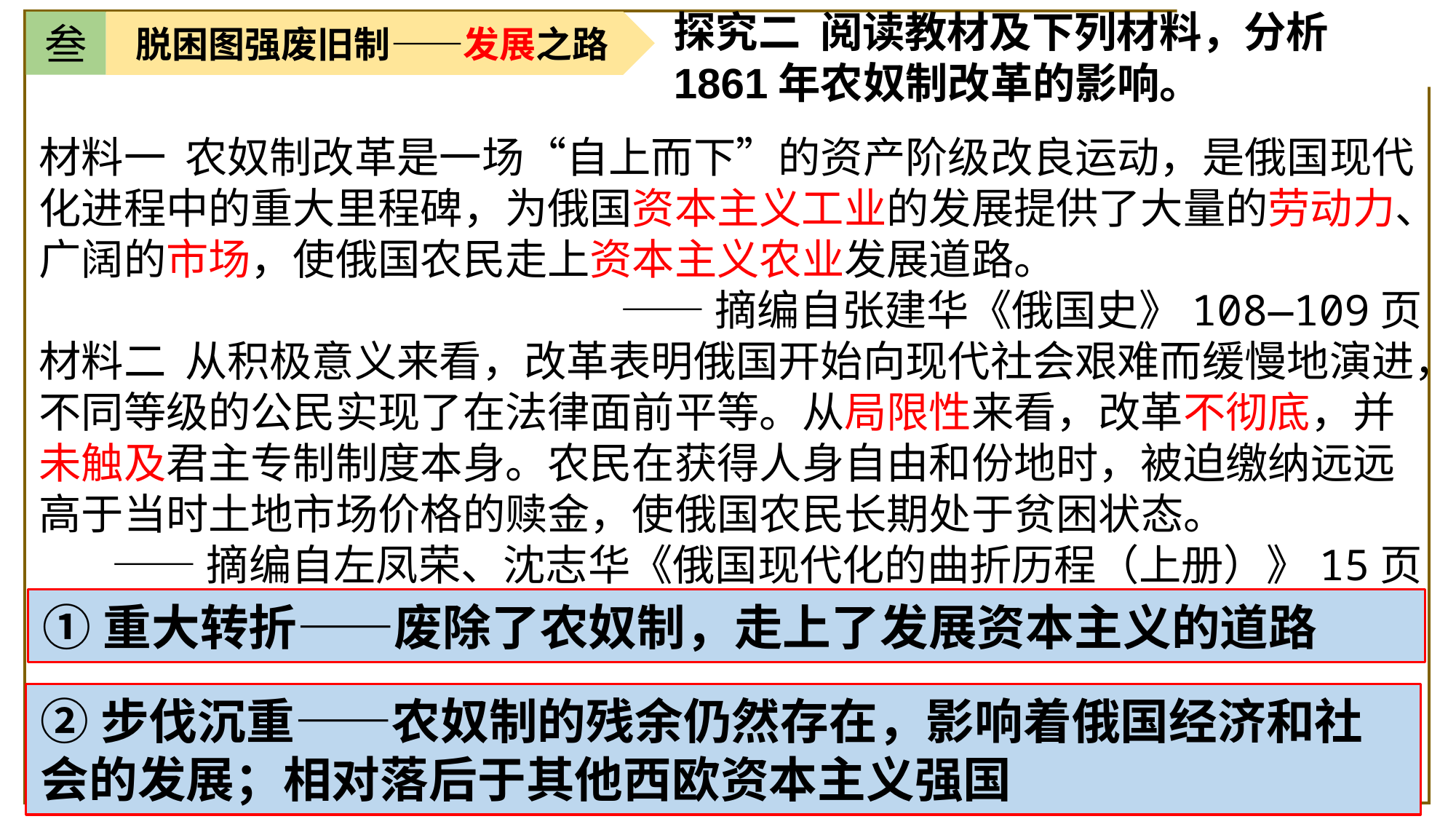

探究二  阅读教材及下列材料，分析1861年农奴制改革的影响。

叁
脱困图强废旧制——发展之路
材料一  农奴制改革是一场“自上而下”的资产阶级改良运动，是俄国现代化进程中的重大里程碑，为俄国资本主义工业的发展提供了大量的劳动力、广阔的市场，使俄国农民走上资本主义农业发展道路。
——摘编自张建华《俄国史》108—109页
材料二  从积极意义来看，改革表明俄国开始向现代社会艰难而缓慢地演进，不同等级的公民实现了在法律面前平等。从局限性来看，改革不彻底，并未触及君主专制制度本身。农民在获得人身自由和份地时，被迫缴纳远远高于当时土地市场价格的赎金，使俄国农民长期处于贫困状态。
——摘编自左凤荣、沈志华《俄国现代化的曲折历程（上册）》15页
①重大转折——废除了农奴制，走上了发展资本主义的道路
②步伐沉重——农奴制的残余仍然存在，影响着俄国经济和社会的发展；相对落后于其他西欧资本主义强国